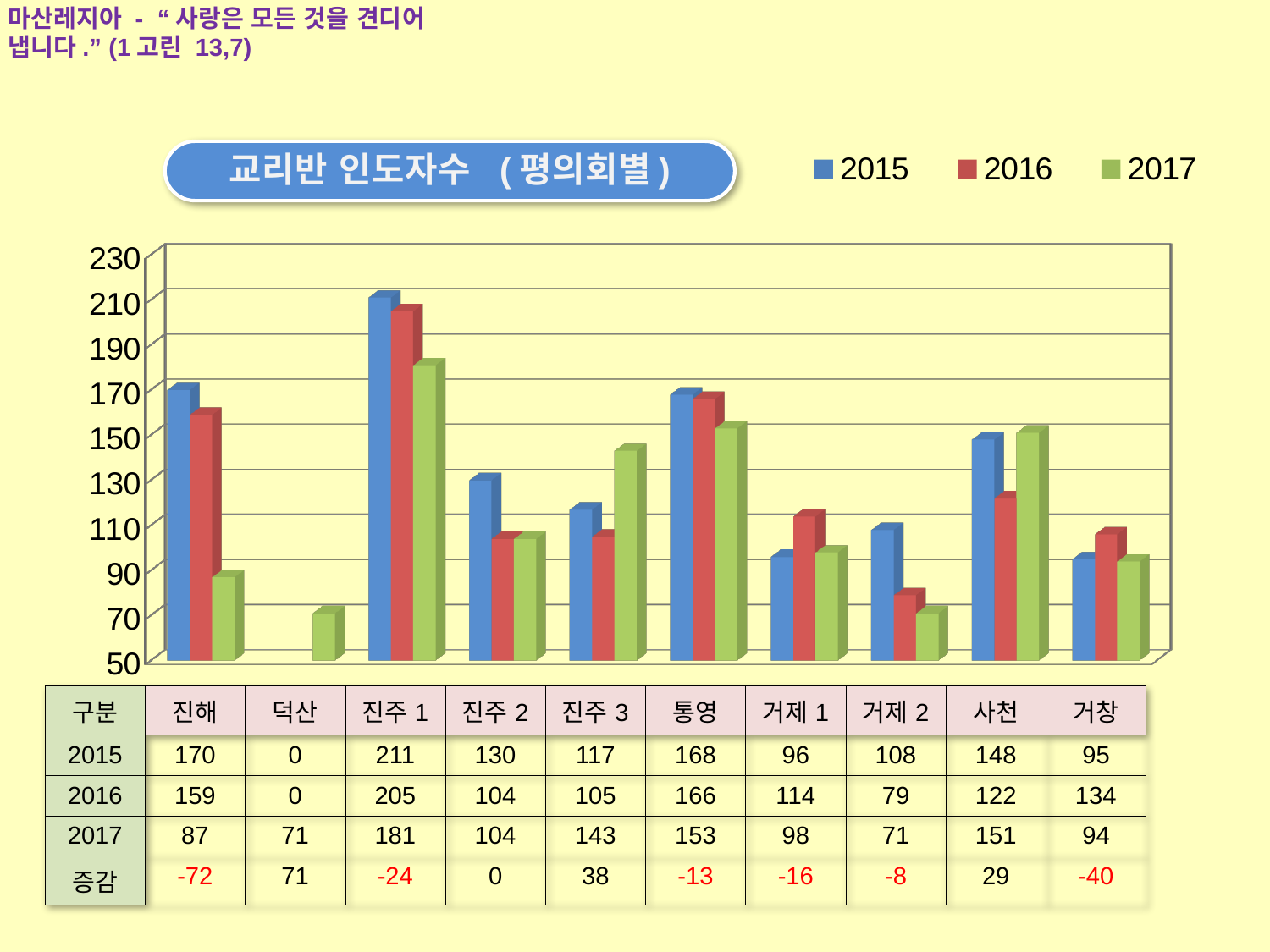

마산레지아 -  “사랑은 모든 것을 견디어 냅니다.” (1고린 13,7)

[unsupported chart]

| 구분 | 진해 | 덕산 | 진주1 | 진주2 | 진주3 | 통영 | 거제1 | 거제2 | 사천 | 거창 |
| --- | --- | --- | --- | --- | --- | --- | --- | --- | --- | --- |
| 2015 | 170 | 0 | 211 | 130 | 117 | 168 | 96 | 108 | 148 | 95 |
| 2016 | 159 | 0 | 205 | 104 | 105 | 166 | 114 | 79 | 122 | 134 |
| 2017 | 87 | 71 | 181 | 104 | 143 | 153 | 98 | 71 | 151 | 94 |
| 증감 | -72 | 71 | -24 | 0 | 38 | -13 | -16 | -8 | 29 | -40 |